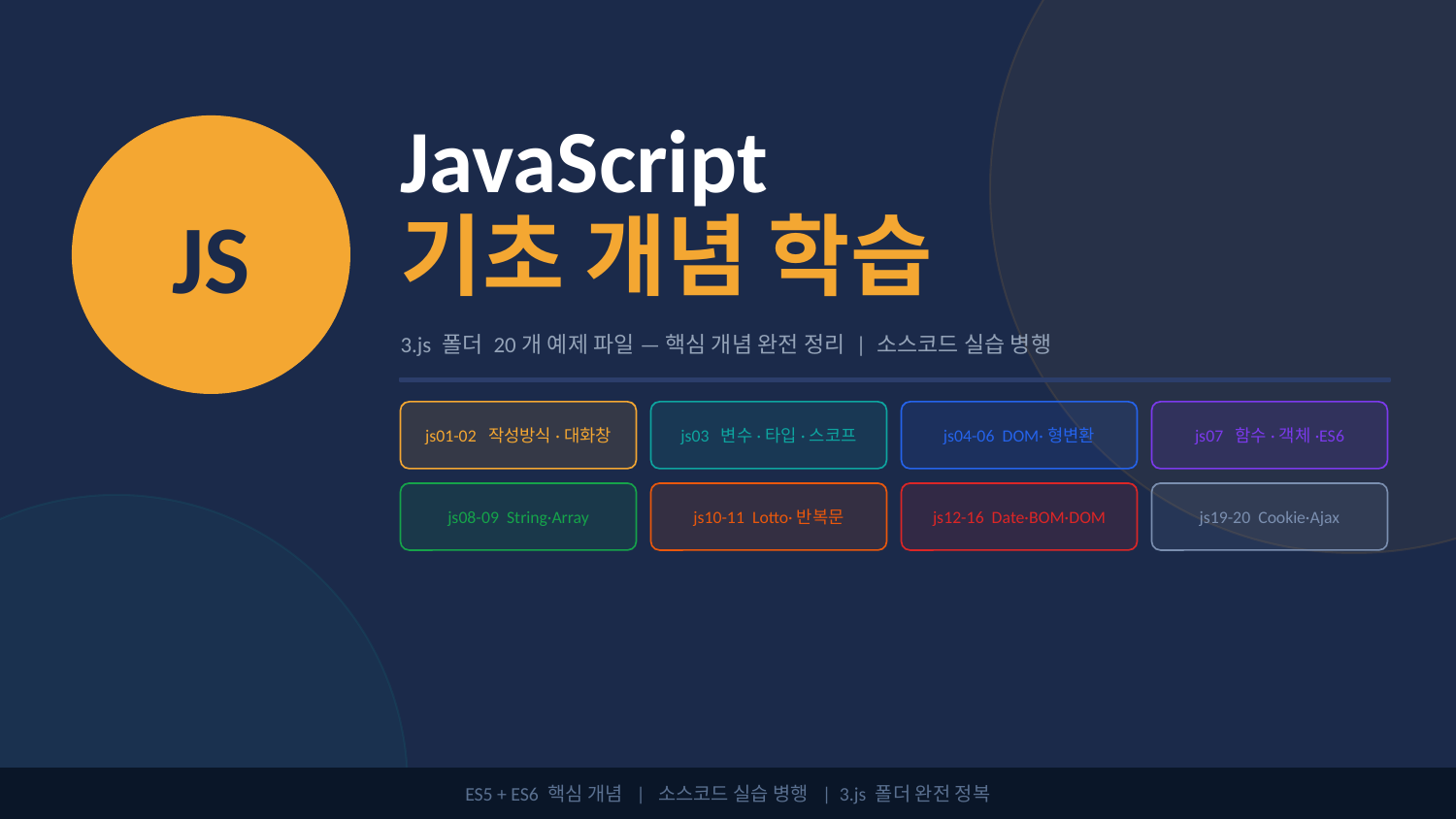

JavaScript

JS
기초 개념 학습
3.js 폴더 20개 예제 파일 — 핵심 개념 완전 정리 | 소스코드 실습 병행

js01-02  작성방식·대화창

js03  변수·타입·스코프

js04-06  DOM·형변환

js07  함수·객체·ES6

js08-09  String·Array

js10-11  Lotto·반복문

js12-16  Date·BOM·DOM

js19-20  Cookie·Ajax

ES5 + ES6 핵심 개념  |  소스코드 실습 병행  |  3.js 폴더 완전 정복